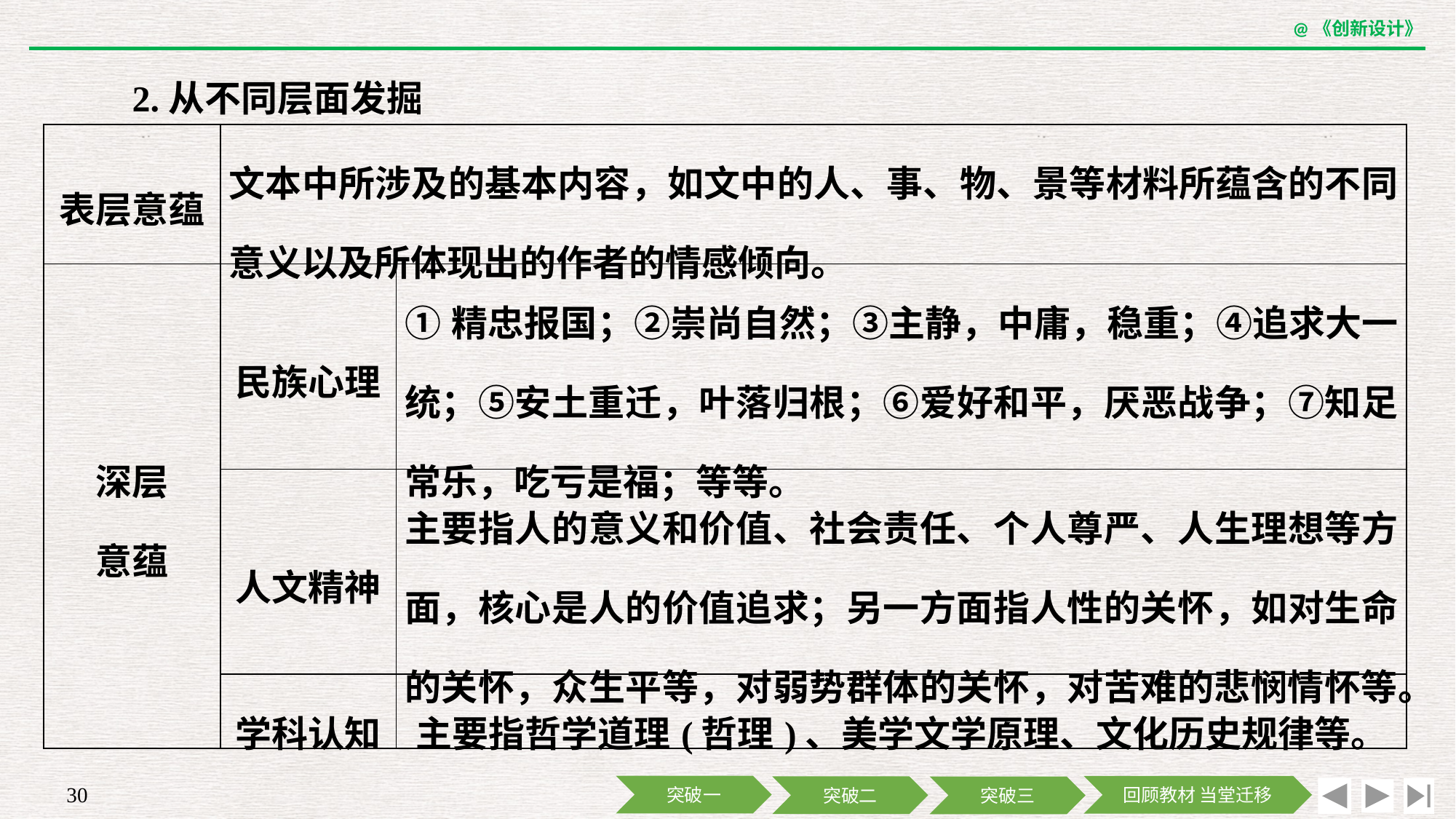

2.从不同层面发掘
| 表层意蕴 | 文本中所涉及的基本内容，如文中的人、事、物、景等材料所蕴含的不同意义以及所体现出的作者的情感倾向。 |  |
| --- | --- | --- |
| 深层 意蕴 | 民族心理 | ①精忠报国；②崇尚自然；③主静，中庸，稳重；④追求大一统；⑤安土重迁，叶落归根；⑥爱好和平，厌恶战争；⑦知足常乐，吃亏是福；等等。 |
|  | 人文精神 | 主要指人的意义和价值、社会责任、个人尊严、人生理想等方面，核心是人的价值追求；另一方面指人性的关怀，如对生命的关怀，众生平等，对弱势群体的关怀，对苦难的悲悯情怀等。 |
|  | 学科认知 | 主要指哲学道理(哲理)、美学文学原理、文化历史规律等。 |